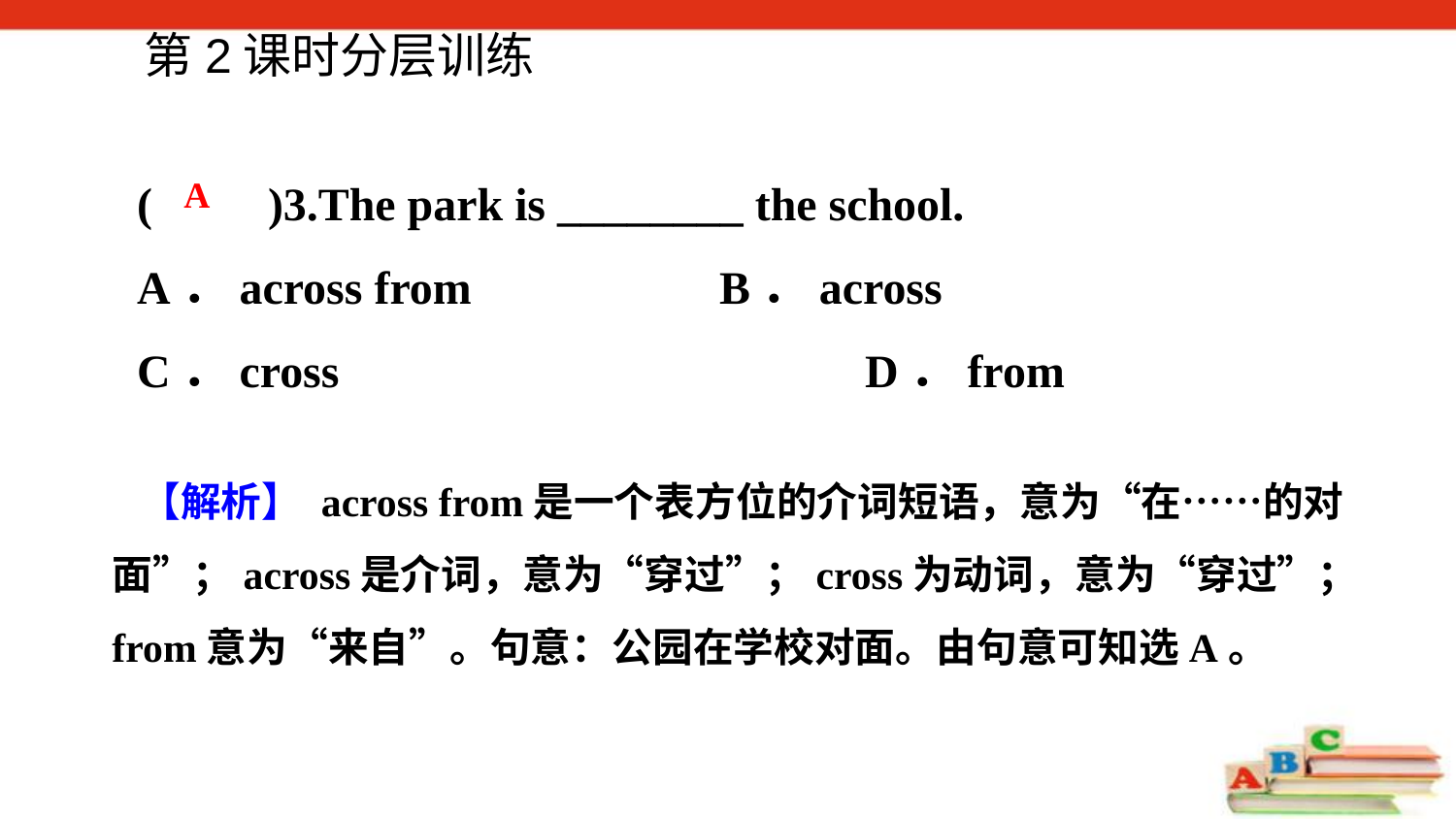

第2课时分层训练
(　　)3.The park is ________ the school.
A．across from  		B．across
C．cross  				D．from
A
  【解析】 across from是一个表方位的介词短语，意为“在……的对面”；across是介词，意为“穿过”；cross为动词，意为“穿过”；from意为“来自”。句意：公园在学校对面。由句意可知选A。